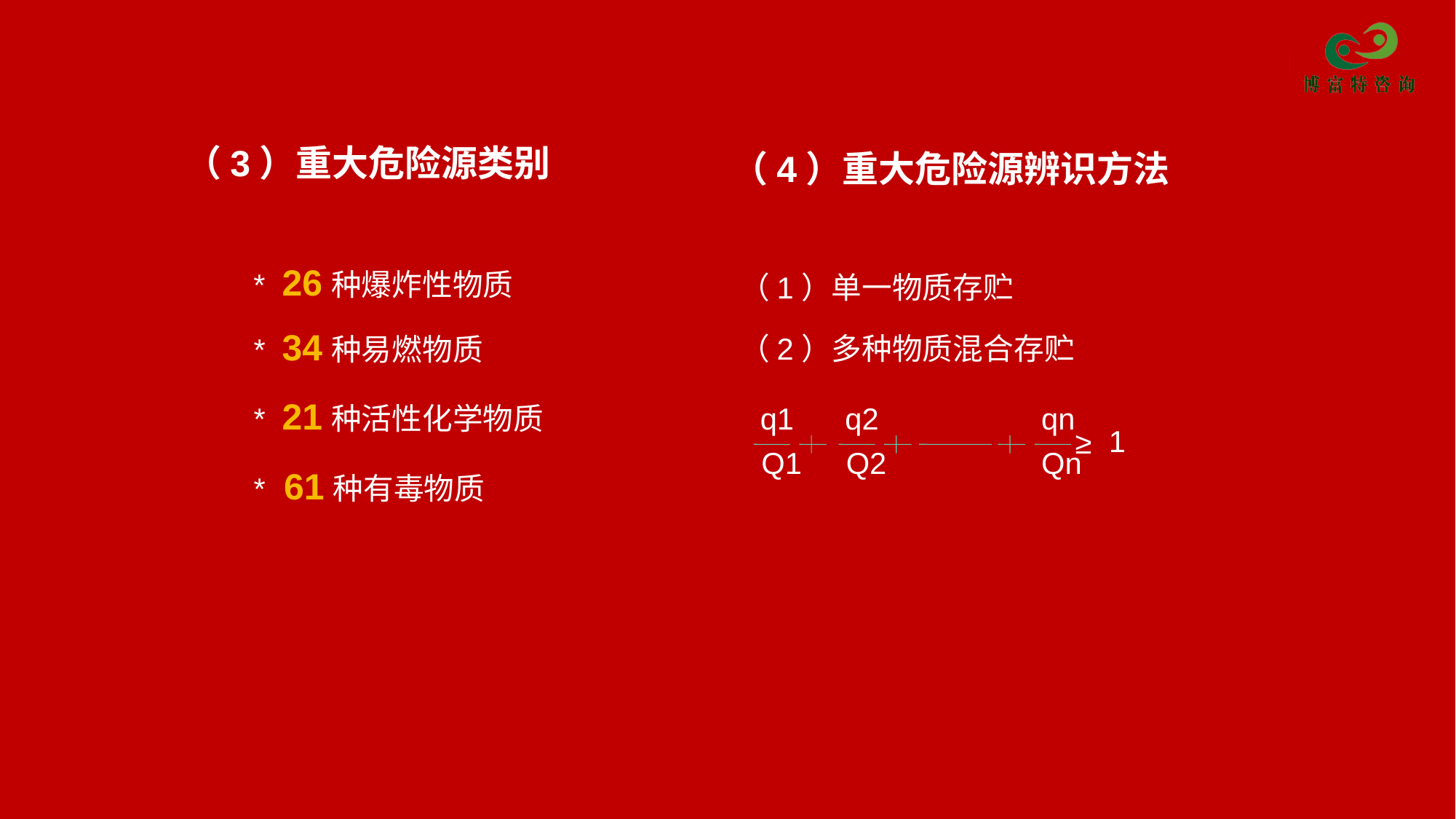

（4）重大危险源辨识方法
（3）重大危险源类别
*  26种爆炸性物质
（1）单一物质存贮
*  34种易燃物质
（2）多种物质混合存贮
*  21种活性化学物质
q1

Q1

q2

Q2

qn
Qn

1
≥

*  61种有毒物质